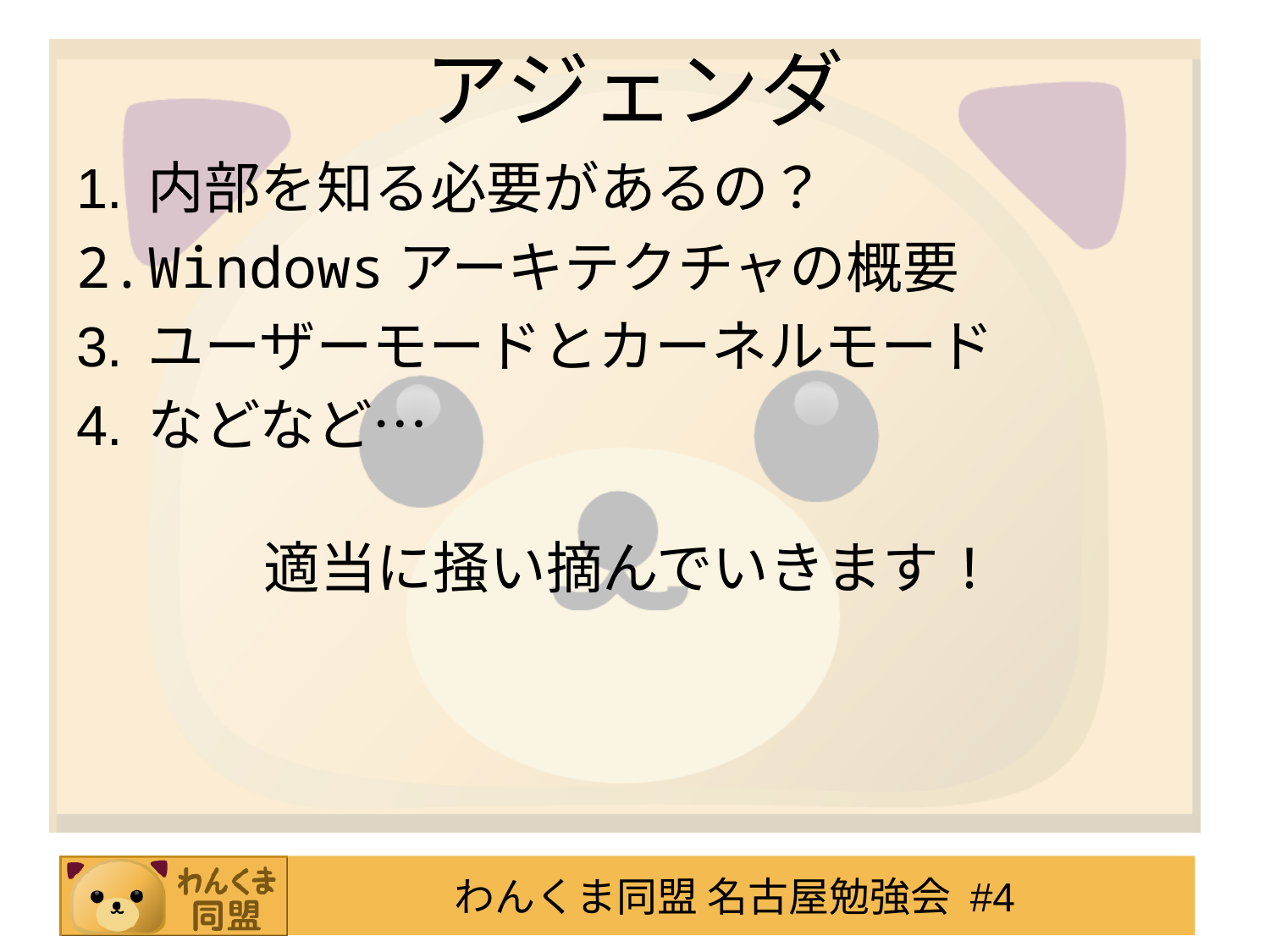

# アジェンダ
内部を知る必要があるの？
Windowsアーキテクチャの概要
ユーザーモードとカーネルモード
などなど…

適当に掻い摘んでいきます!